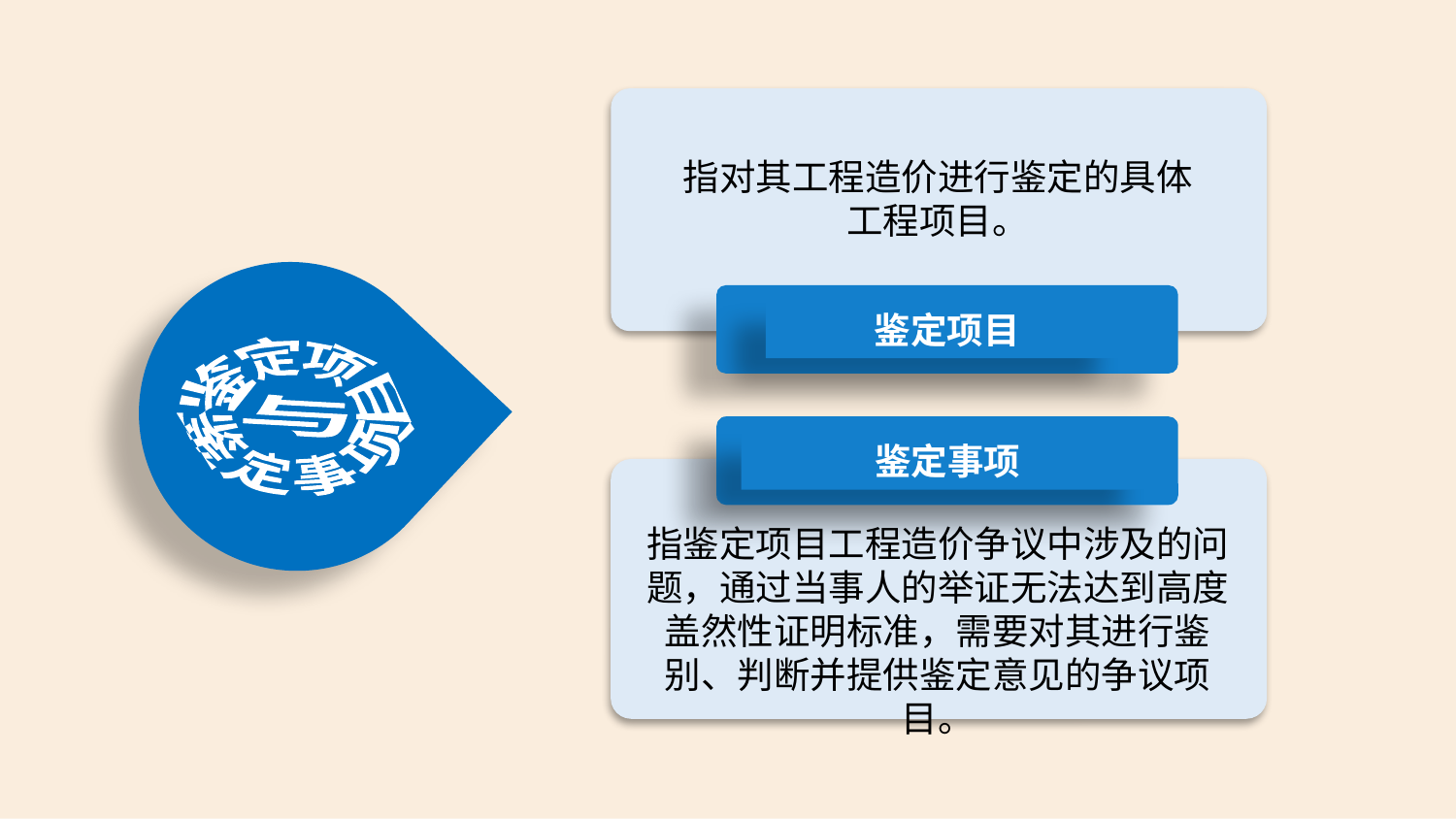

指对其工程造价进行鉴定的具体
工程项目。

 鉴定项目
与
  鉴定事项

鉴定项目

鉴定事项

指鉴定项目工程造价争议中涉及的问题，通过当事人的举证无法达到高度盖然性证明标准，需要对其进行鉴别、判断并提供鉴定意见的争议项目。